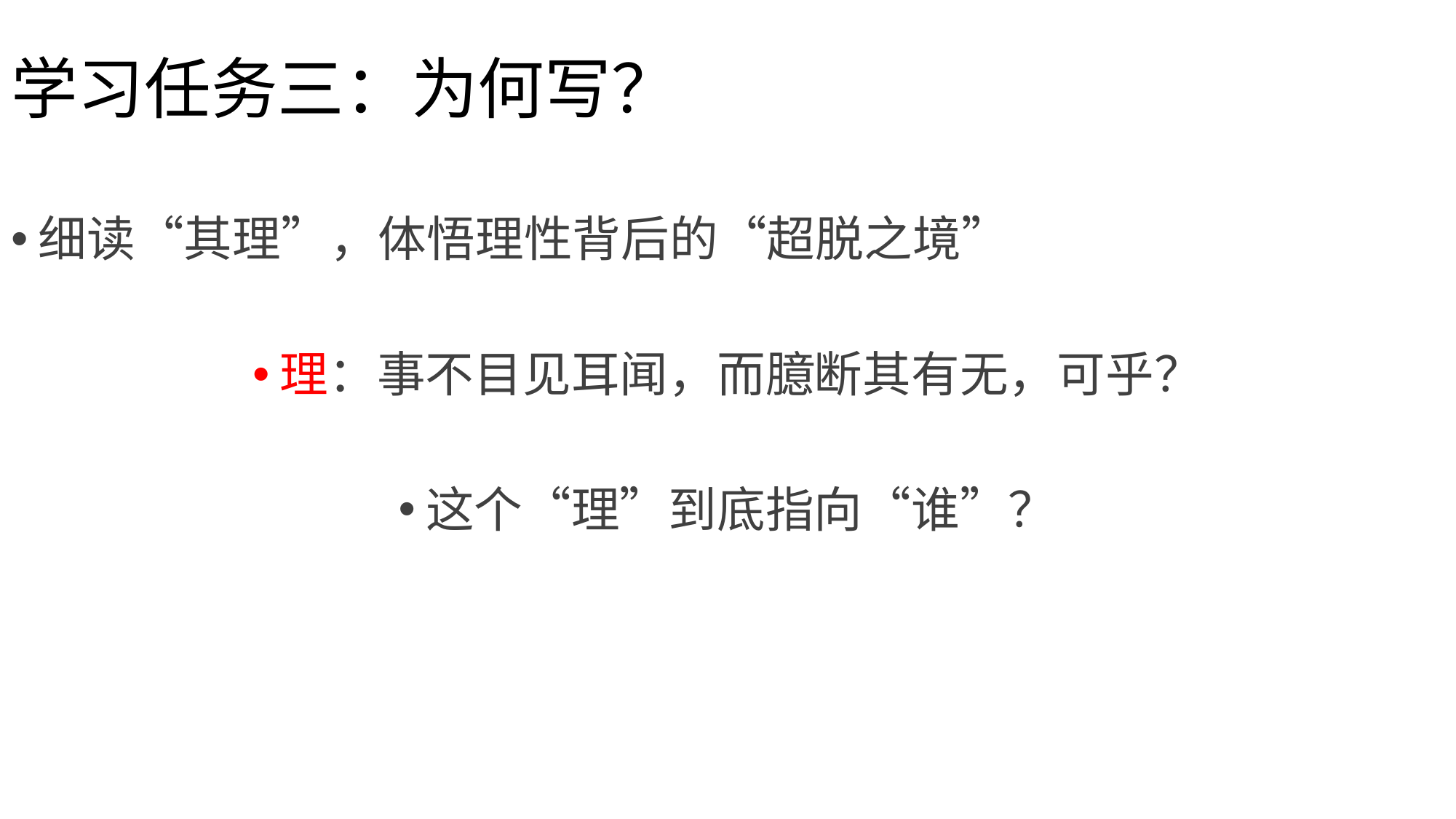

# 学习任务三：为何写？
细读“其理”，体悟理性背后的“超脱之境”

理：事不目见耳闻，而臆断其有无，可乎？

这个“理”到底指向“谁”？